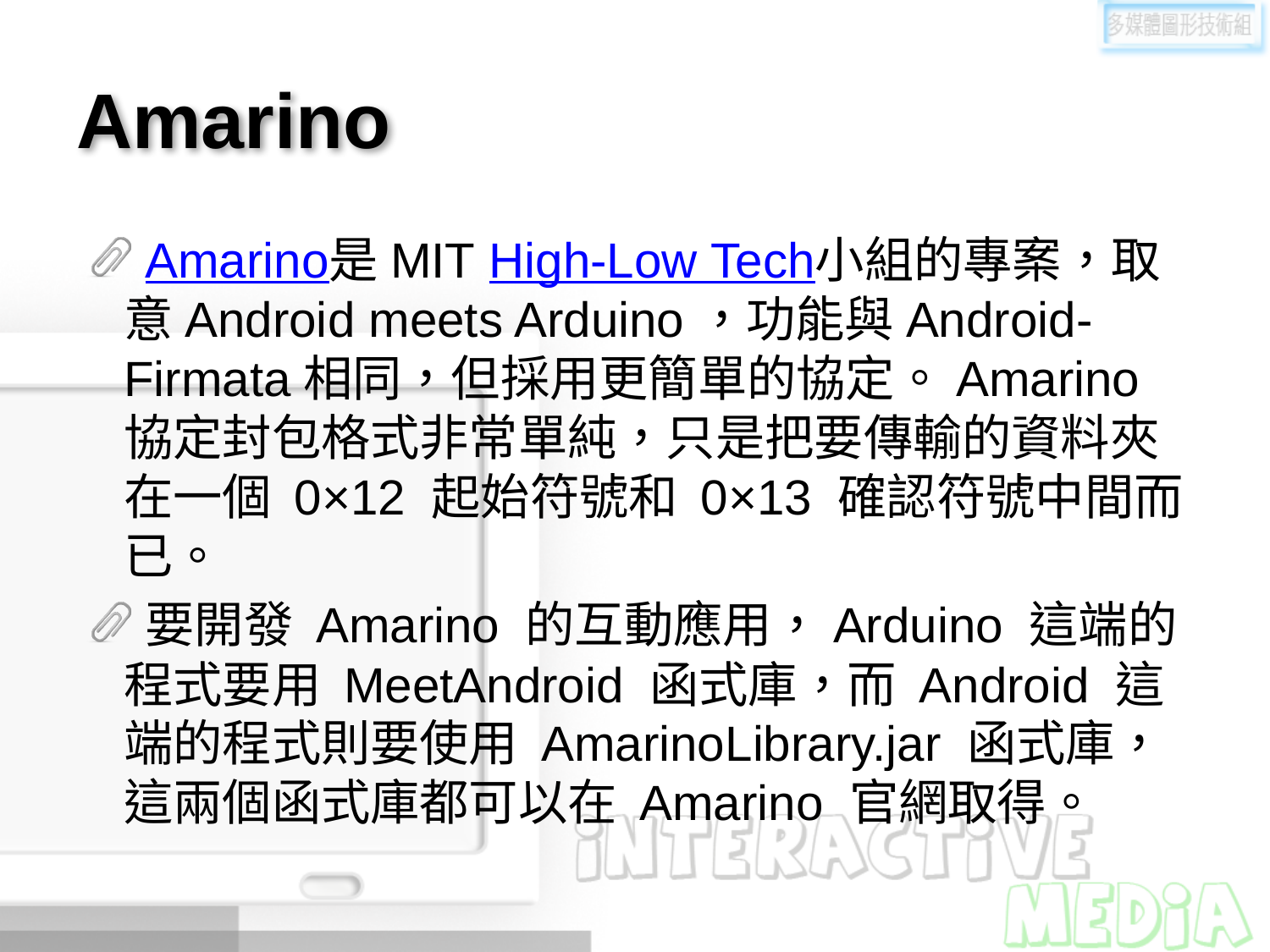

# Amarino
Amarino是MIT High-Low Tech小組的專案，取意Android meets Arduino，功能與Android-Firmata相同，但採用更簡單的協定。Amarino 協定封包格式非常單純，只是把要傳輸的資料夾在一個 0×12 起始符號和 0×13 確認符號中間而已。
要開發 Amarino 的互動應用，Arduino 這端的程式要用 MeetAndroid 函式庫，而 Android 這端的程式則要使用 AmarinoLibrary.jar 函式庫，這兩個函式庫都可以在 Amarino 官網取得。